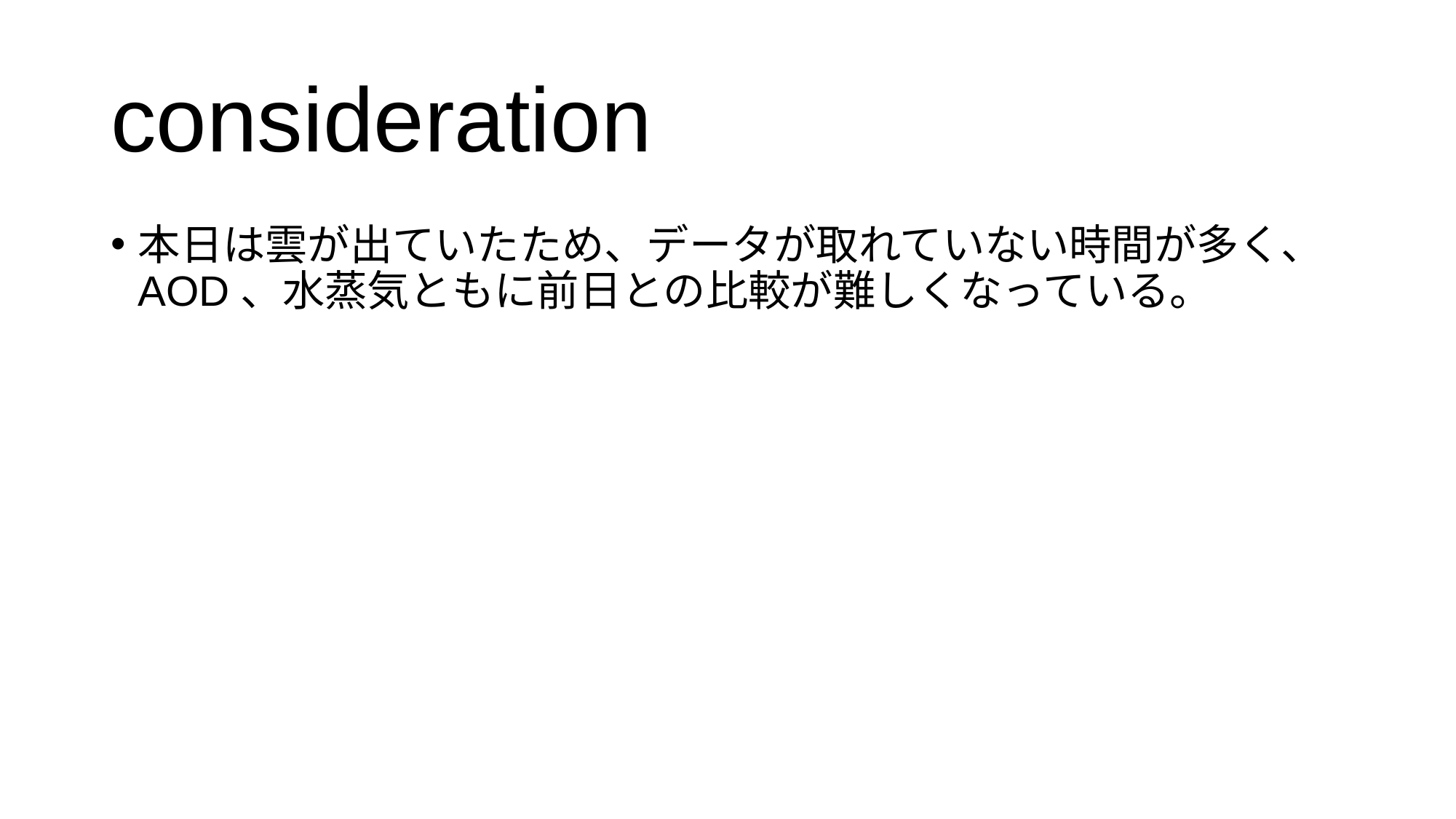

# consideration
本日は雲が出ていたため、データが取れていない時間が多く、AOD、水蒸気ともに前日との比較が難しくなっている。